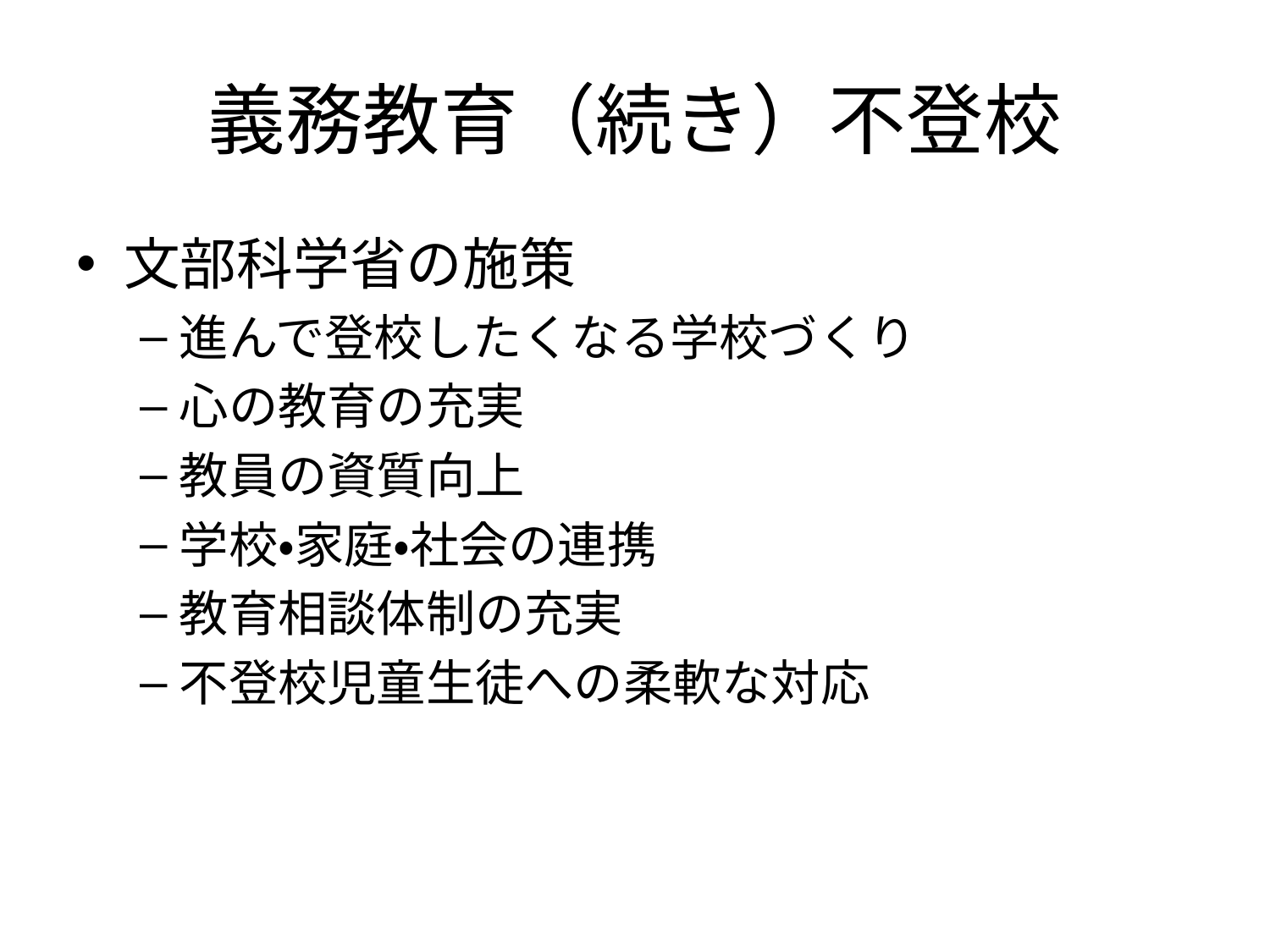

# 義務教育（続き）不登校
文部科学省の施策
進んで登校したくなる学校づくり
心の教育の充実
教員の資質向上
学校・家庭・社会の連携
教育相談体制の充実
不登校児童生徒への柔軟な対応